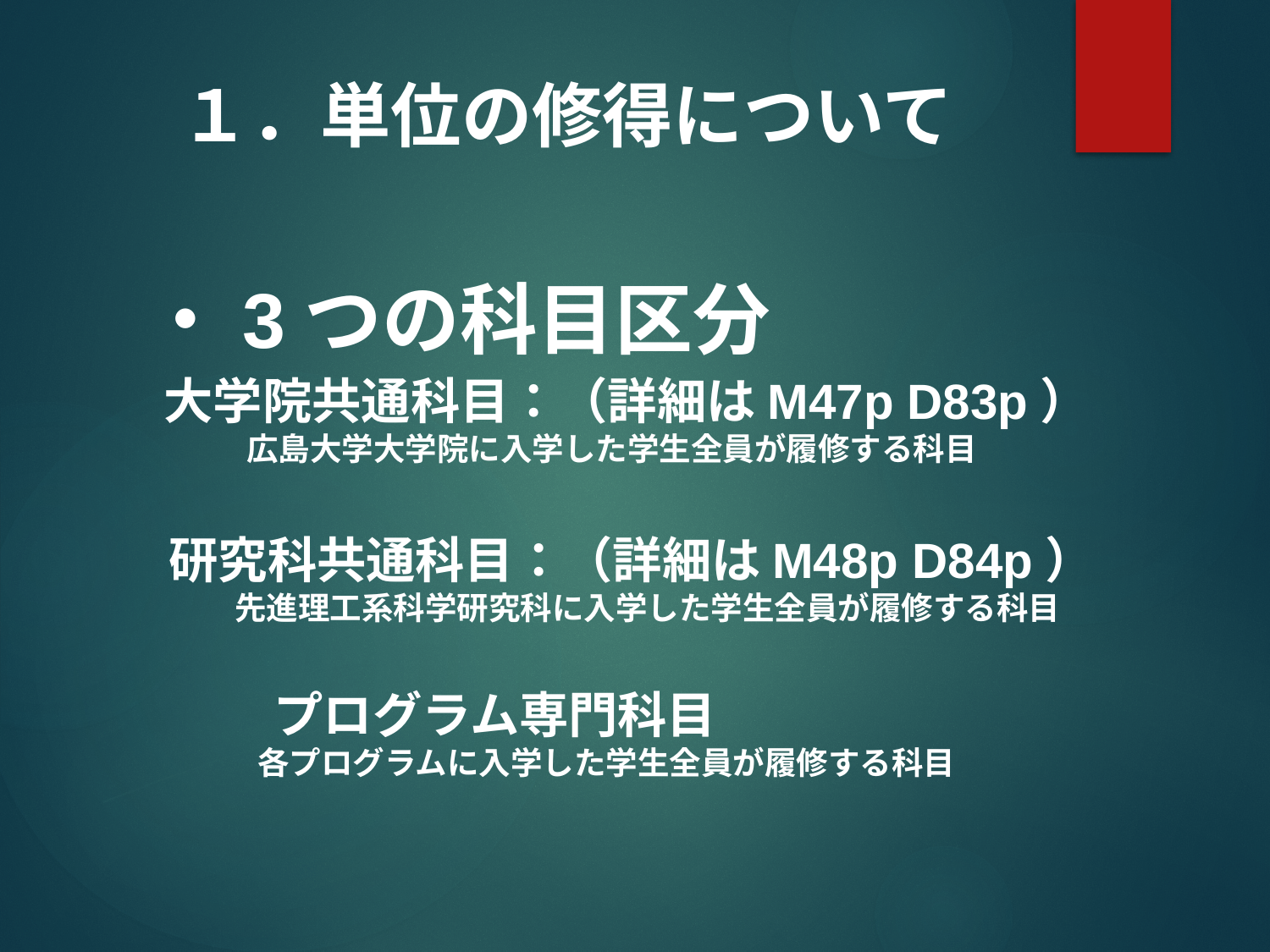

１．単位の修得について
・3つの科目区分

大学院共通科目：（詳細はM47p D83p）
　　　　　広島大学大学院に入学した学生全員が履修する科目

研究科共通科目：（詳細はM48p D84p）
　先進理工系科学研究科に入学した学生全員が履修する科目
プログラム専門科目
　　　　　　　各プログラムに入学した学生全員が履修する科目